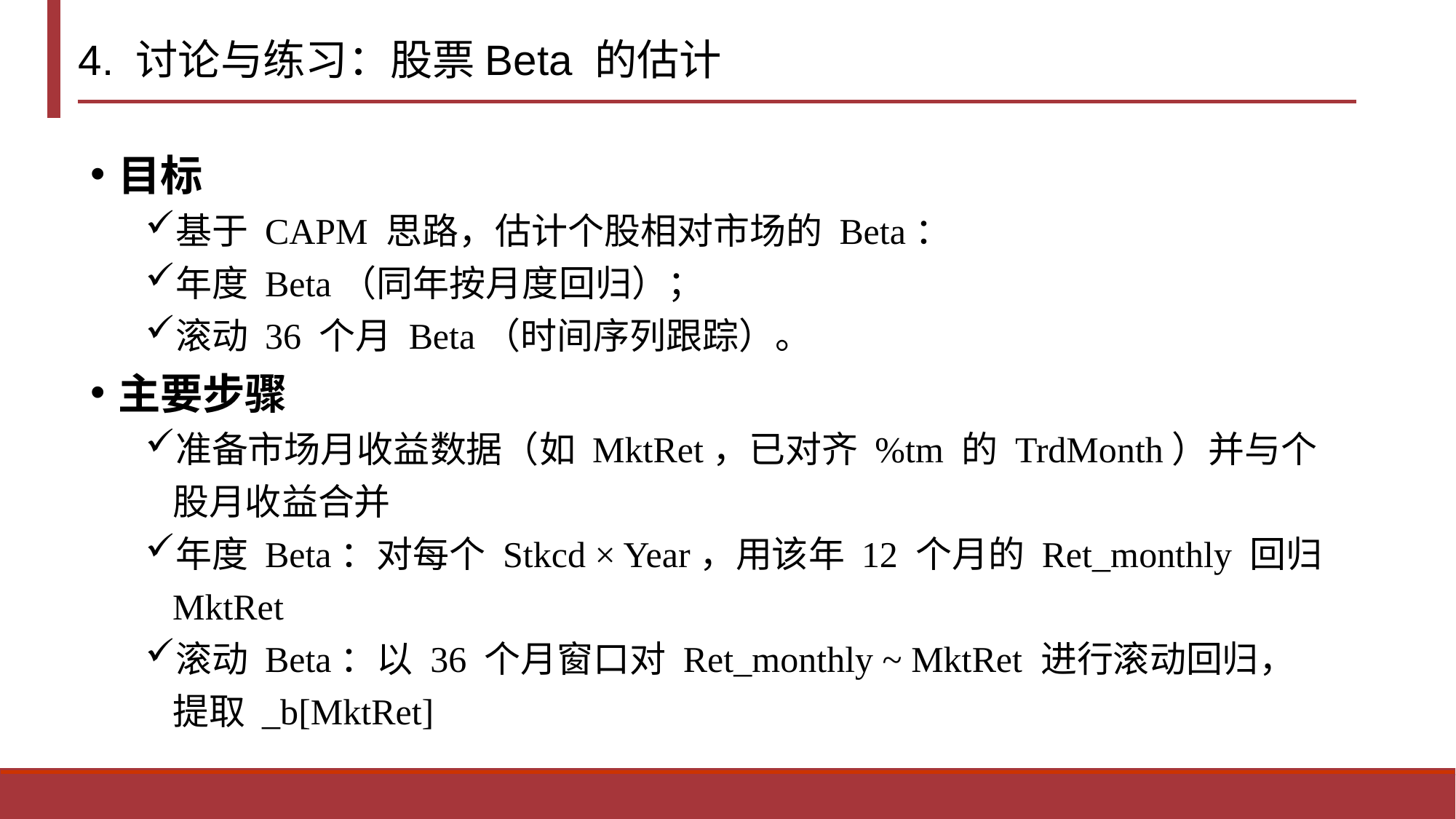

# 4. 讨论与练习：股票Beta 的估计
目标
基于 CAPM 思路，估计个股相对市场的 Beta：
年度 Beta（同年按月度回归）；
滚动 36 个月 Beta（时间序列跟踪）。
主要步骤
准备市场月收益数据（如 MktRet，已对齐 %tm 的 TrdMonth）并与个股月收益合并
年度 Beta：对每个 Stkcd × Year，用该年 12 个月的 Ret_monthly 回归 MktRet
滚动 Beta：以 36 个月窗口对 Ret_monthly ~ MktRet 进行滚动回归，提取 _b[MktRet]